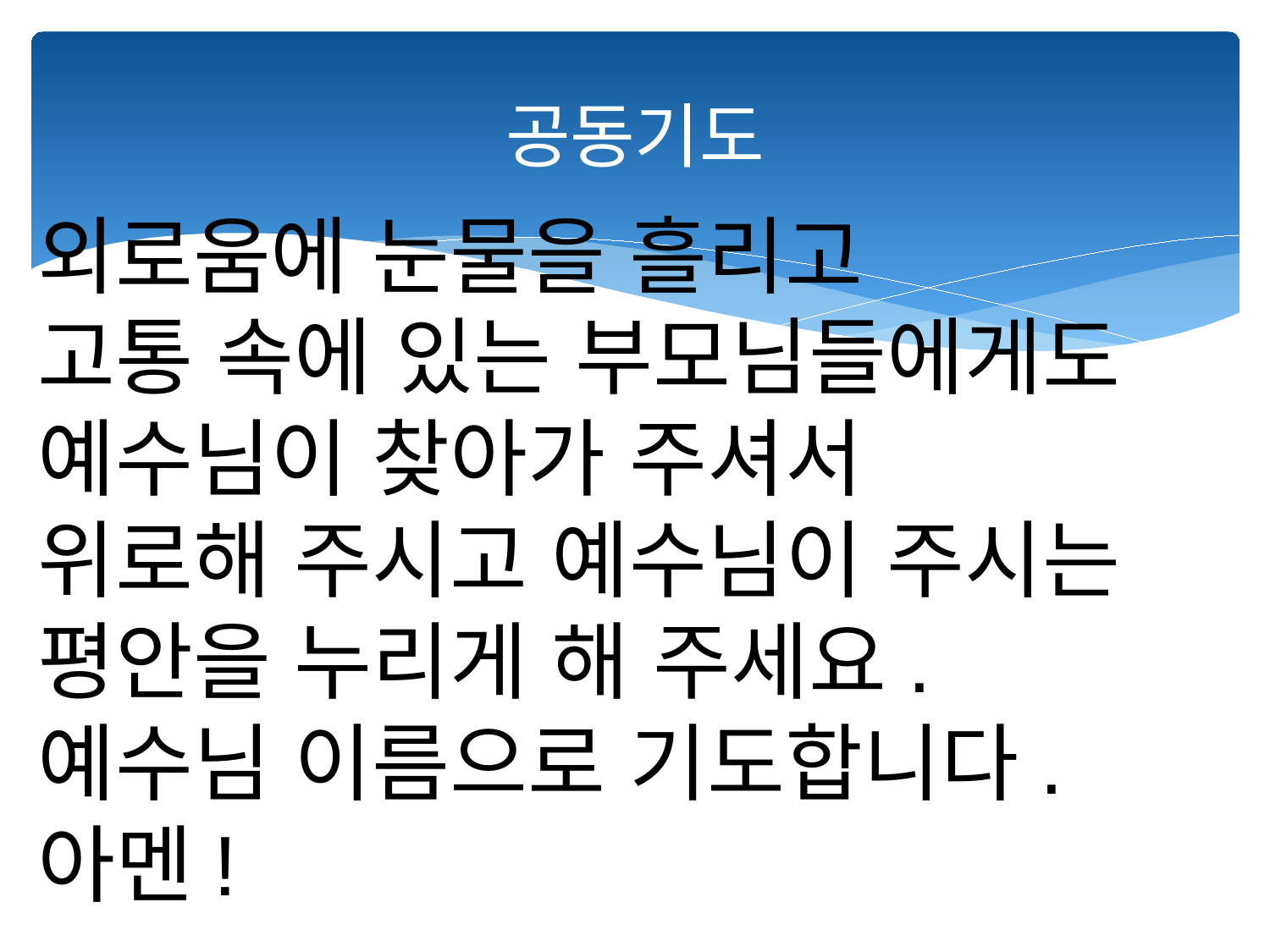

# 공동기도

외로움에 눈물을 흘리고
고통 속에 있는 부모님들에게도 예수님이 찾아가 주셔서
위로해 주시고 예수님이 주시는 평안을 누리게 해 주세요.
예수님 이름으로 기도합니다.
아멘!